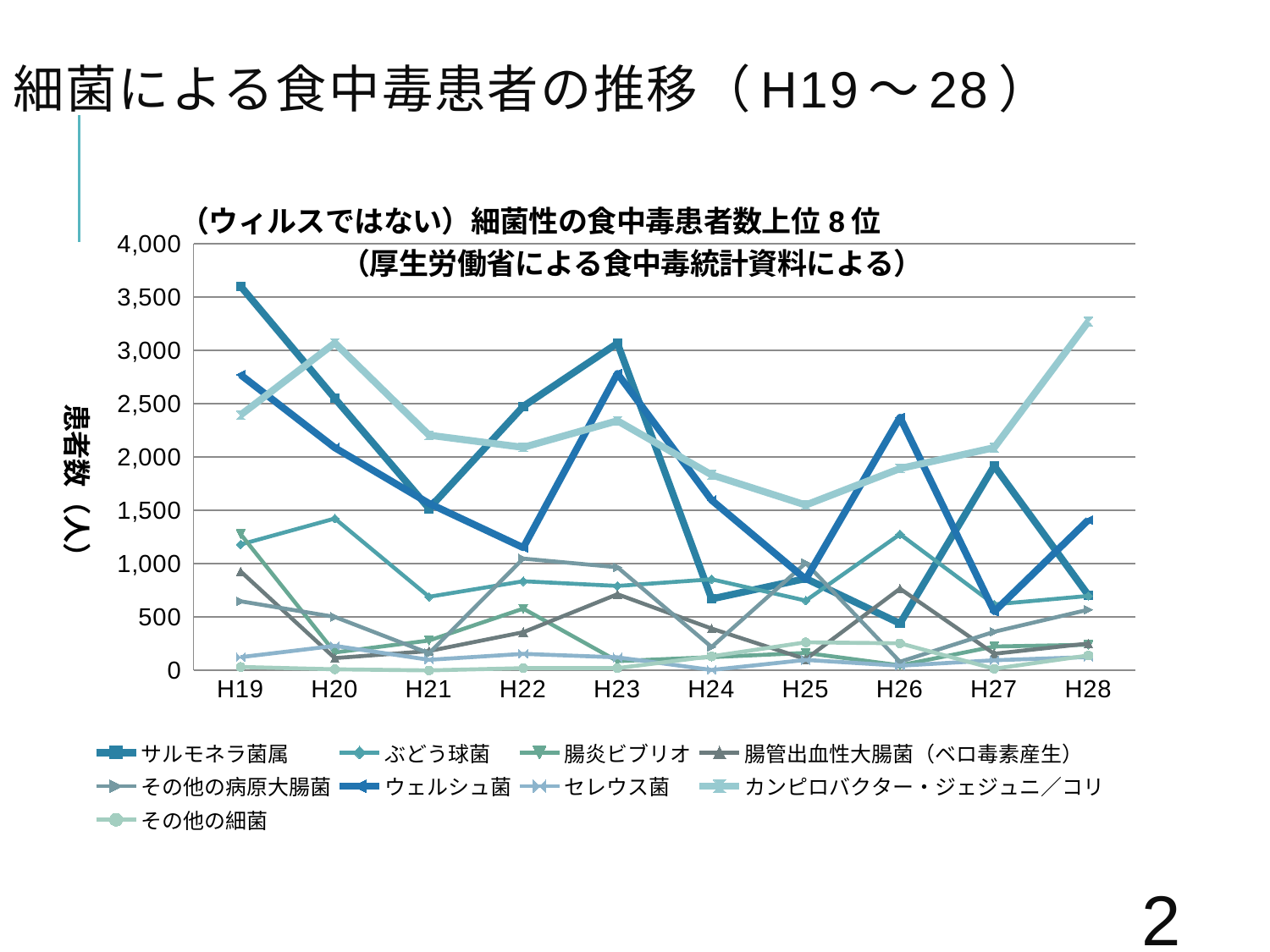

# 細菌による食中毒患者の推移（H19～28）

### Chart: （ウィルスではない）細菌性の食中毒患者数上位8位　　　　　　　（厚生労働省による食中毒統計資料による）

| Category | サルモネラ菌属 | ぶどう球菌 | 腸炎ビブリオ | 腸管出血性大腸菌（ベロ毒素産生） | その他の病原大腸菌 | ウェルシュ菌 | セレウス菌 | カンピロバクター・ジェジュニ／コリ | その他の細菌 |
|---|---|---|---|---|---|---|---|---|---|
| H19 | 3603.0 | 1181.0 | 1278.0 | 928.0 | 648.0 | 2772.0 | 124.0 | 2396.0 | 32.0 |
| H20 | 2551.0 | 1424.0 | 168.0 | 115.0 | 501.0 | 2088.0 | 230.0 | 3071.0 | 10.0 |
| H21 | 1518.0 | 690.0 | 280.0 | 181.0 | 160.0 | 1566.0 | 99.0 | 2206.0 | 0.0 |
| H22 | 2476.0 | 836.0 | 579.0 | 358.0 | 1048.0 | 1151.0 | 155.0 | 2092.0 | 21.0 |
| H23 | 3068.0 | 792.0 | 87.0 | 714.0 | 967.0 | 2784.0 | 122.0 | 2341.0 | 21.0 |
| H24 | 670.0 | 854.0 | 124.0 | 392.0 | 219.0 | 1597.0 | 4.0 | 1834.0 | 132.0 |
| H25 | 861.0 | 654.0 | 164.0 | 105.0 | 1007.0 | 854.0 | 98.0 | 1551.0 | 263.0 |
| H26 | 440.0 | 1277.0 | 47.0 | 766.0 | 81.0 | 2373.0 | 44.0 | 1893.0 | 254.0 |
| H27 | 1918.0 | 619.0 | 224.0 | 156.0 | 362.0 | 551.0 | 95.0 | 2089.0 | 15.0 |
| H28 | 704.0 | 698.0 | 240.0 | 252.0 | 569.0 | 1411.0 | 125.0 | 3272.0 | 140.0 |
26